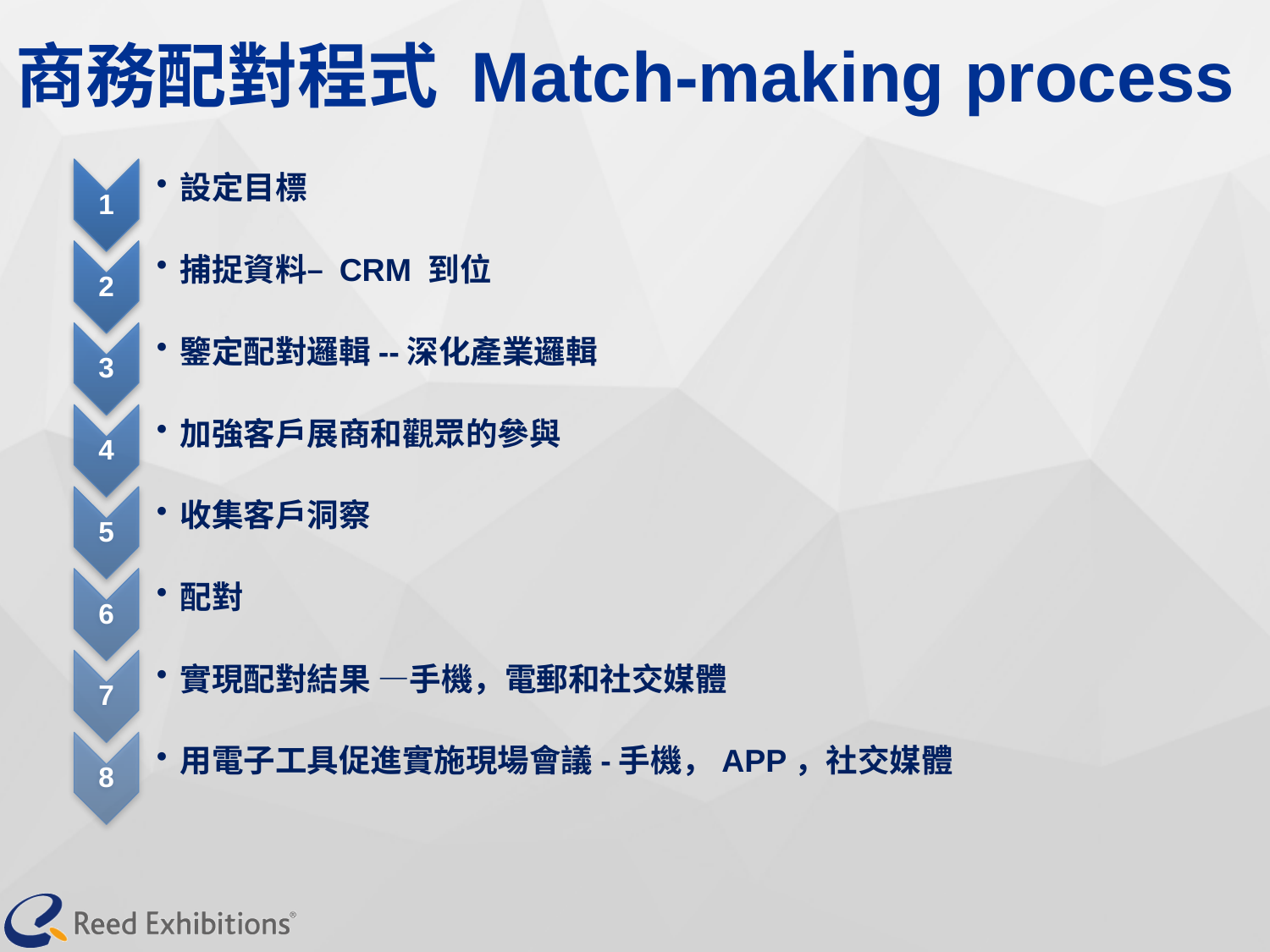

# 商務配對程式 Match-making process
1
設定目標
2
捕捉資料– CRM 到位
3
鑒定配對邏輯--深化產業邏輯
4
加強客戶展商和觀眾的參與
5
收集客戶洞察
6
配對
7
實現配對結果 —手機，電郵和社交媒體
8
用電子工具促進實施現場會議-手機，APP，社交媒體